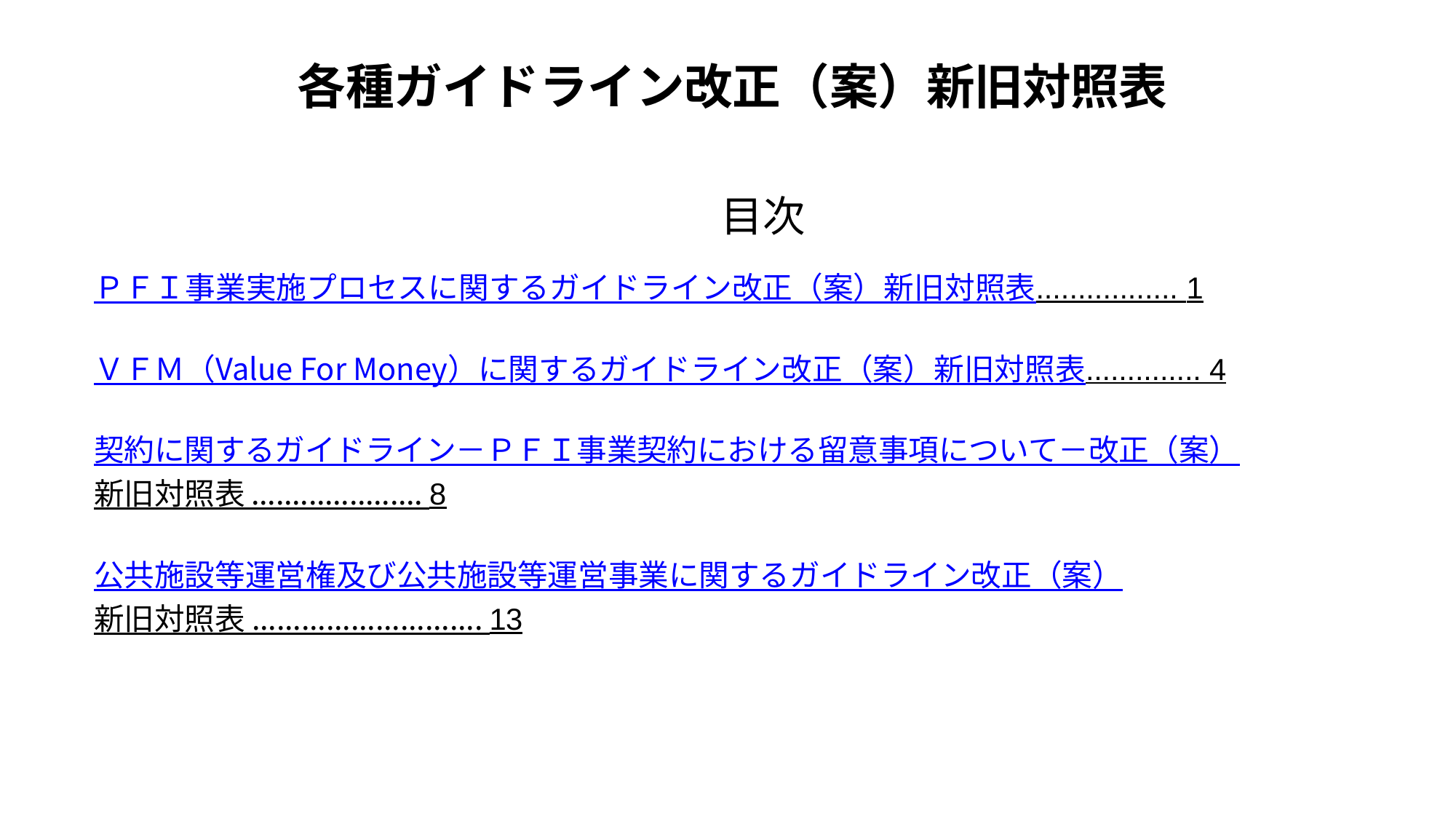

各種ガイドライン改正（案）新旧対照表
目次

ＰＦＩ事業実施プロセスに関するガイドライン改正（案）新旧対照表................. 1

ＶＦＭ（Value For Money）に関するガイドライン改正（案）新旧対照表.............. 4

契約に関するガイドライン－ＰＦＩ事業契約における留意事項について－改正（案）新旧対照表 ..................... 8

公共施設等運営権及び公共施設等運営事業に関するガイドライン改正（案）新旧対照表 ............................ 13